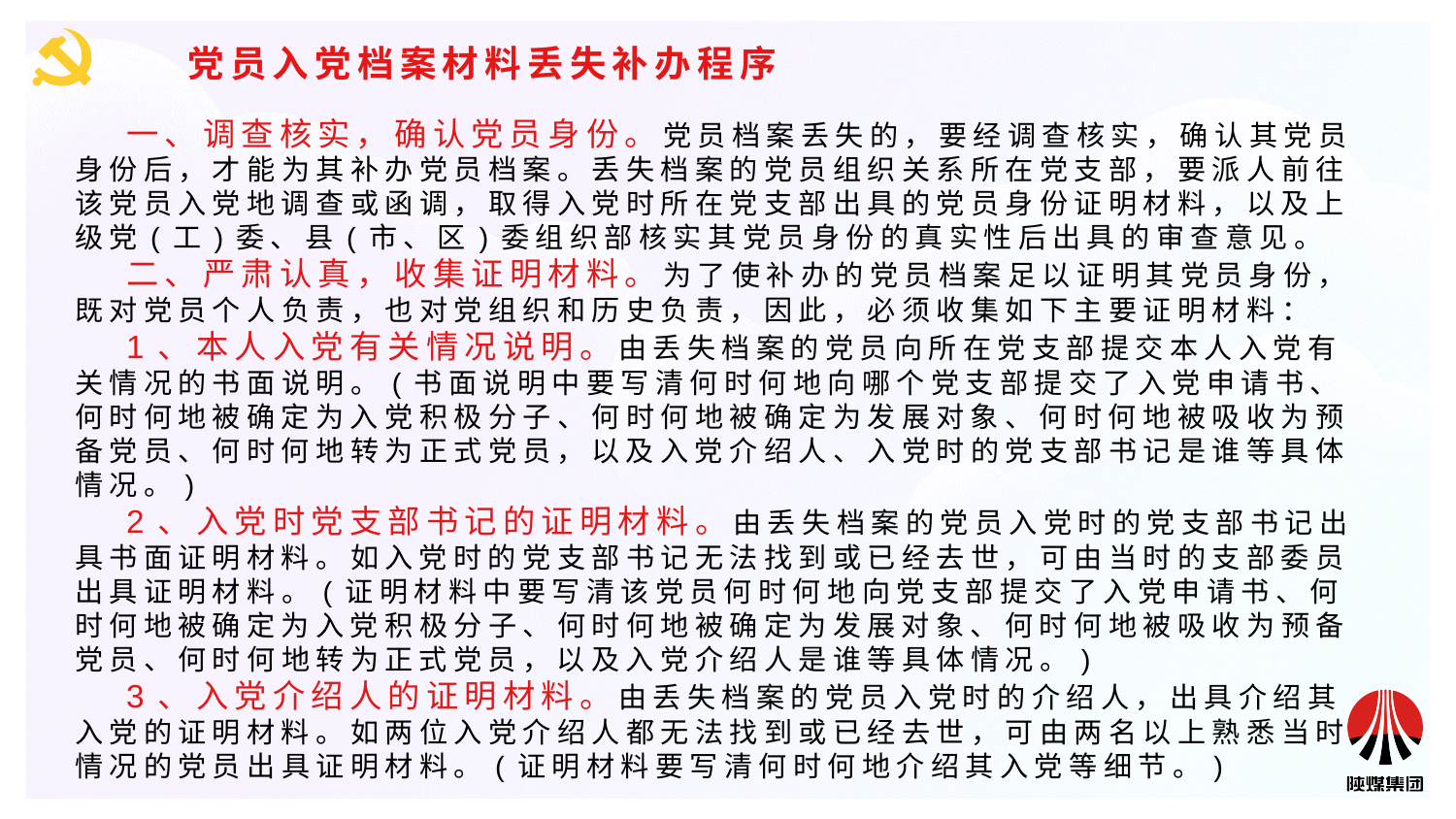

党员入党档案材料丢失补办程序
    一、调查核实，确认党员身份。党员档案丢失的，要经调查核实，确认其党员身份后，才能为其补办党员档案。丢失档案的党员组织关系所在党支部，要派人前往该党员入党地调查或函调，取得入党时所在党支部出具的党员身份证明材料，以及上级党(工)委、县(市、区)委组织部核实其党员身份的真实性后出具的审查意见。
    二、严肃认真，收集证明材料。为了使补办的党员档案足以证明其党员身份，既对党员个人负责，也对党组织和历史负责，因此，必须收集如下主要证明材料：
    1、本人入党有关情况说明。由丢失档案的党员向所在党支部提交本人入党有关情况的书面说明。(书面说明中要写清何时何地向哪个党支部提交了入党申请书、何时何地被确定为入党积极分子、何时何地被确定为发展对象、何时何地被吸收为预备党员、何时何地转为正式党员，以及入党介绍人、入党时的党支部书记是谁等具体情况。)
    2、入党时党支部书记的证明材料。由丢失档案的党员入党时的党支部书记出具书面证明材料。如入党时的党支部书记无法找到或已经去世，可由当时的支部委员出具证明材料。(证明材料中要写清该党员何时何地向党支部提交了入党申请书、何时何地被确定为入党积极分子、何时何地被确定为发展对象、何时何地被吸收为预备党员、何时何地转为正式党员，以及入党介绍人是谁等具体情况。)
    3、入党介绍人的证明材料。由丢失档案的党员入党时的介绍人，出具介绍其入党的证明材料。如两位入党介绍人都无法找到或已经去世，可由两名以上熟悉当时情况的党员出具证明材料。(证明材料要写清何时何地介绍其入党等细节。)